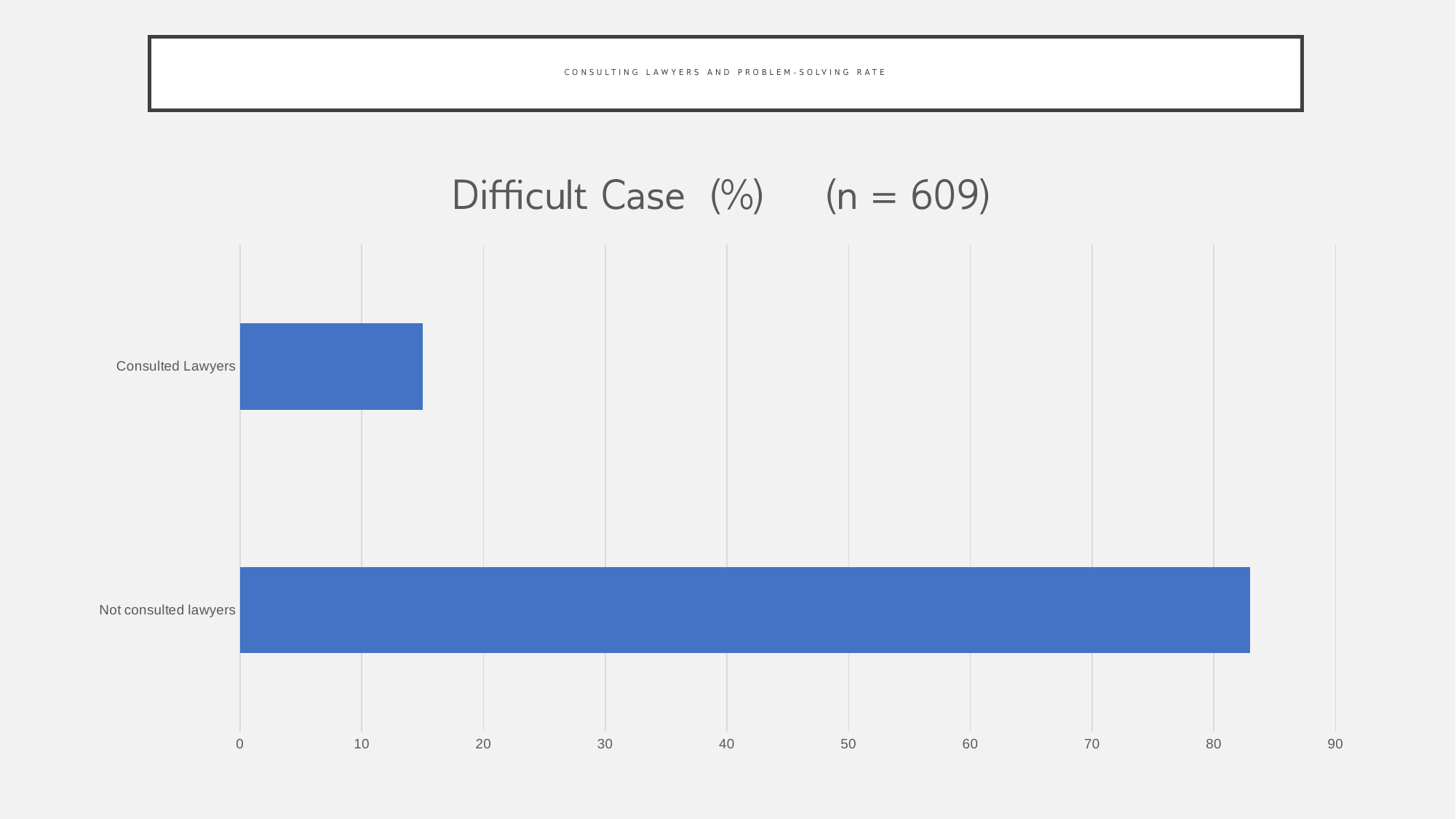

# Consulting Lawyers and Problem-solving Rate

### Chart: Difficult Case  (%)     (n = 609)

| Category | 系列 1 |
|---|---|
| Not consulted lawyers | 83.0 |
| Consulted Lawyers | 15.0 |